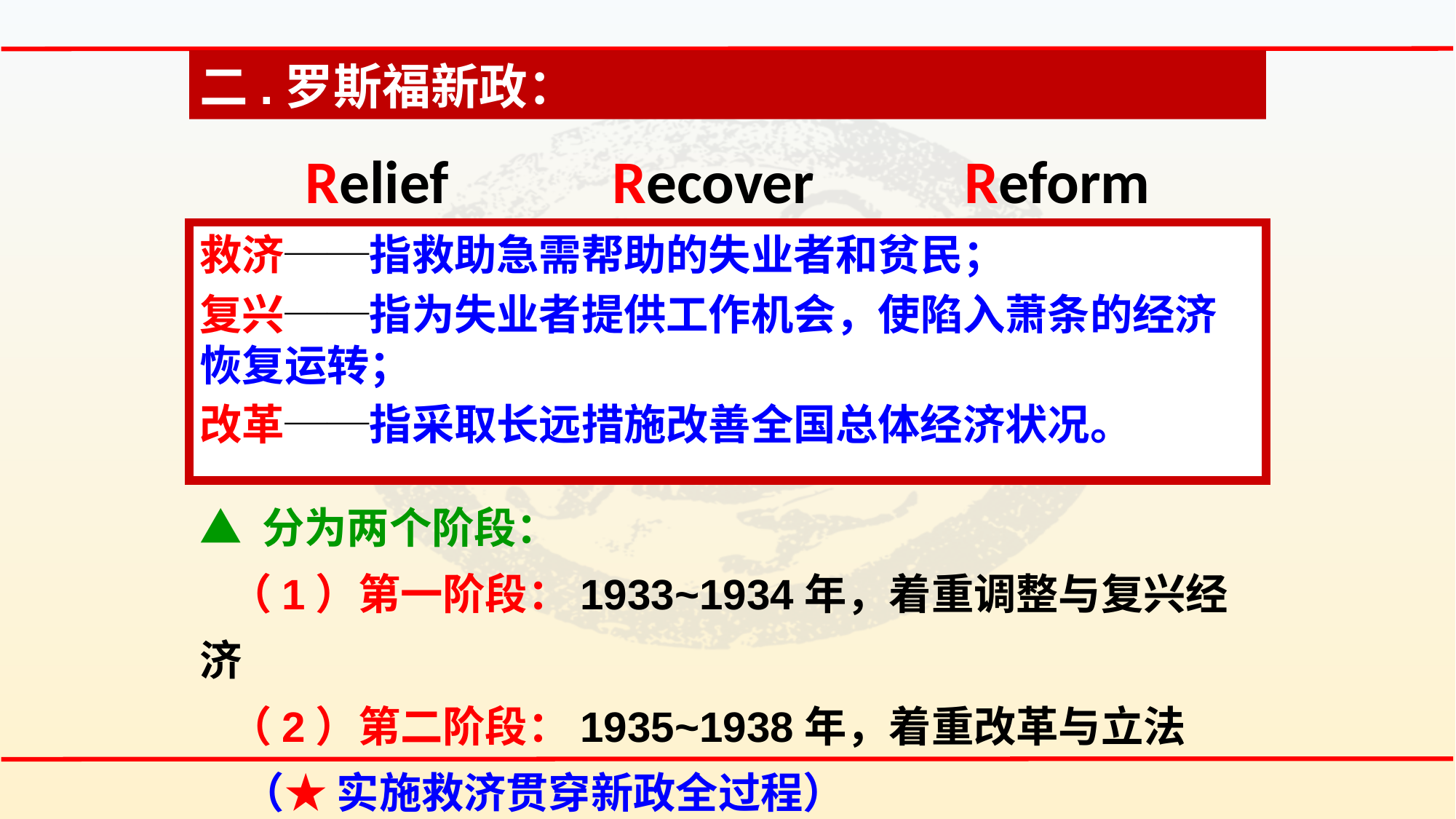

二.罗斯福新政：
Relief            Recover           Reform
救济──指救助急需帮助的失业者和贫民；
复兴──指为失业者提供工作机会，使陷入萧条的经济恢复运转；
改革──指采取长远措施改善全国总体经济状况。
▲ 分为两个阶段：
  （1）第一阶段：1933~1934年，着重调整与复兴经济
  （2）第二阶段：1935~1938年，着重改革与立法
　（★ 实施救济贯穿新政全过程）